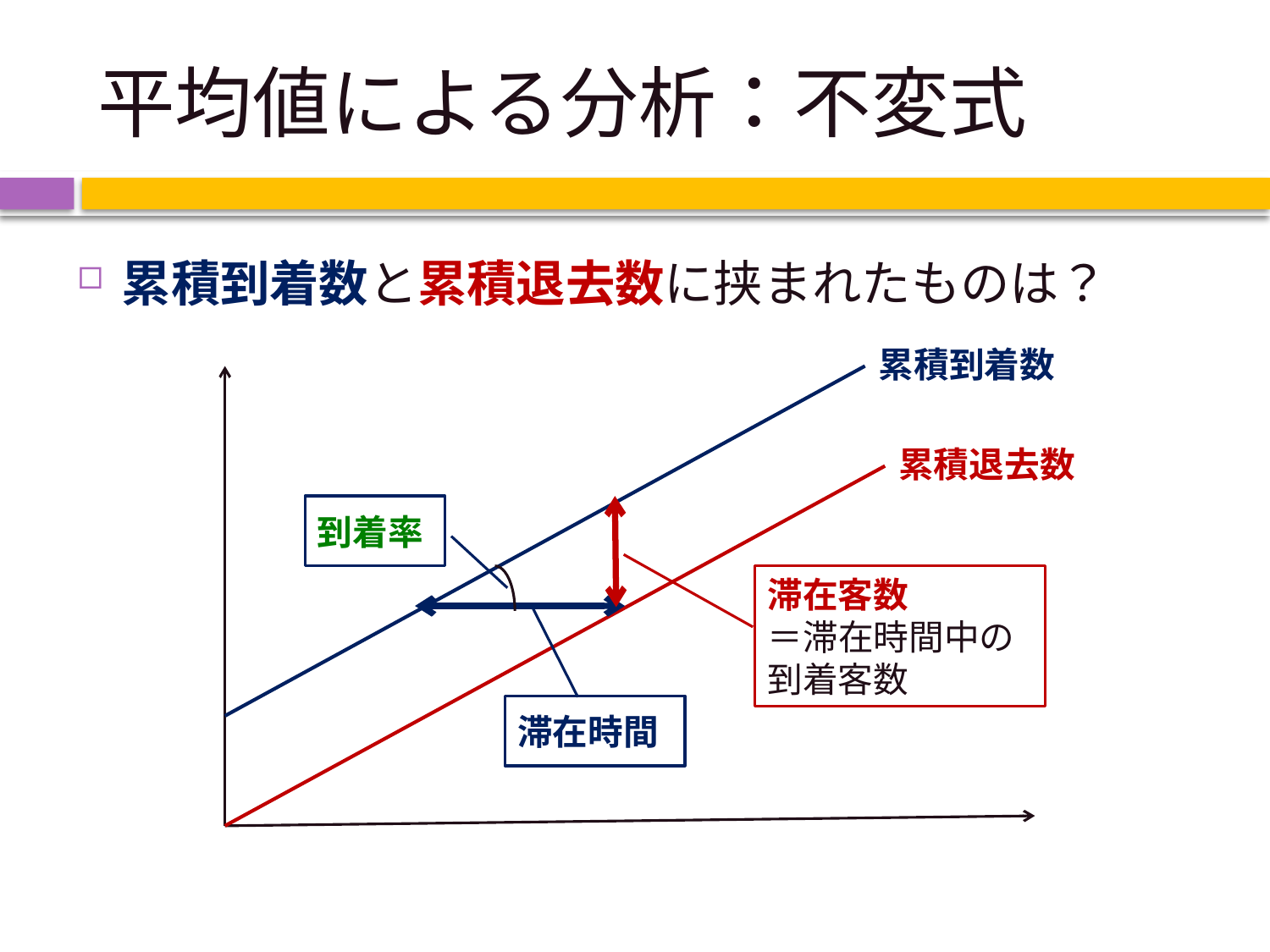

# 平均値による分析：不変式
累積到着数と累積退去数に挟まれたものは？

累積到着数
累積退去数
到着率

滞在客数
＝滞在時間中の到着客数
滞在時間